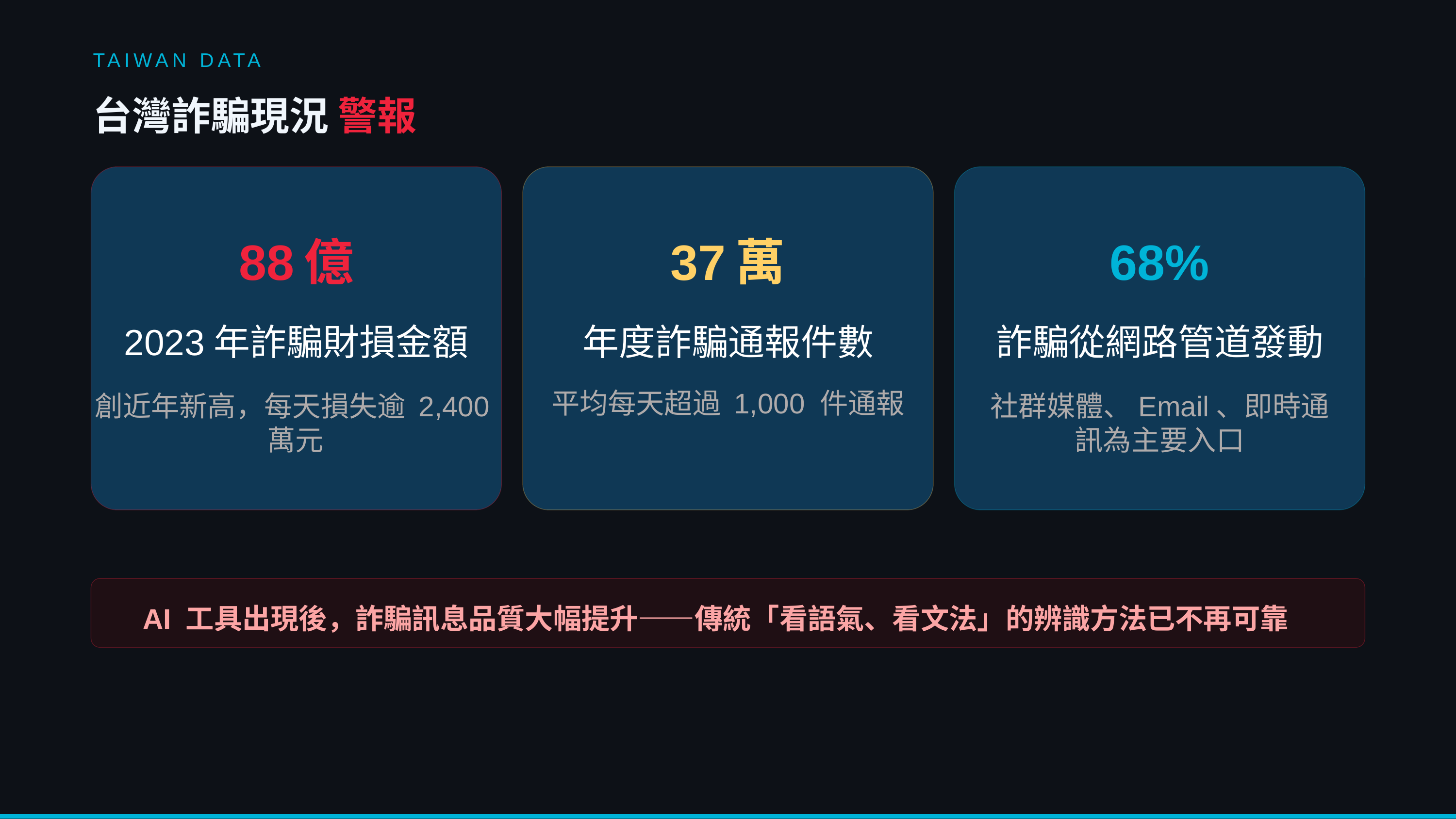

TAIWAN DATA
台灣詐騙現況 警報

88億
37萬
68%
2023年詐騙財損金額
年度詐騙通報件數
詐騙從網路管道發動
平均每天超過 1,000 件通報
創近年新高，每天損失逾 2,400萬元
社群媒體、Email、即時通訊為主要入口
AI 工具出現後，詐騙訊息品質大幅提升——傳統「看語氣、看文法」的辨識方法已不再可靠